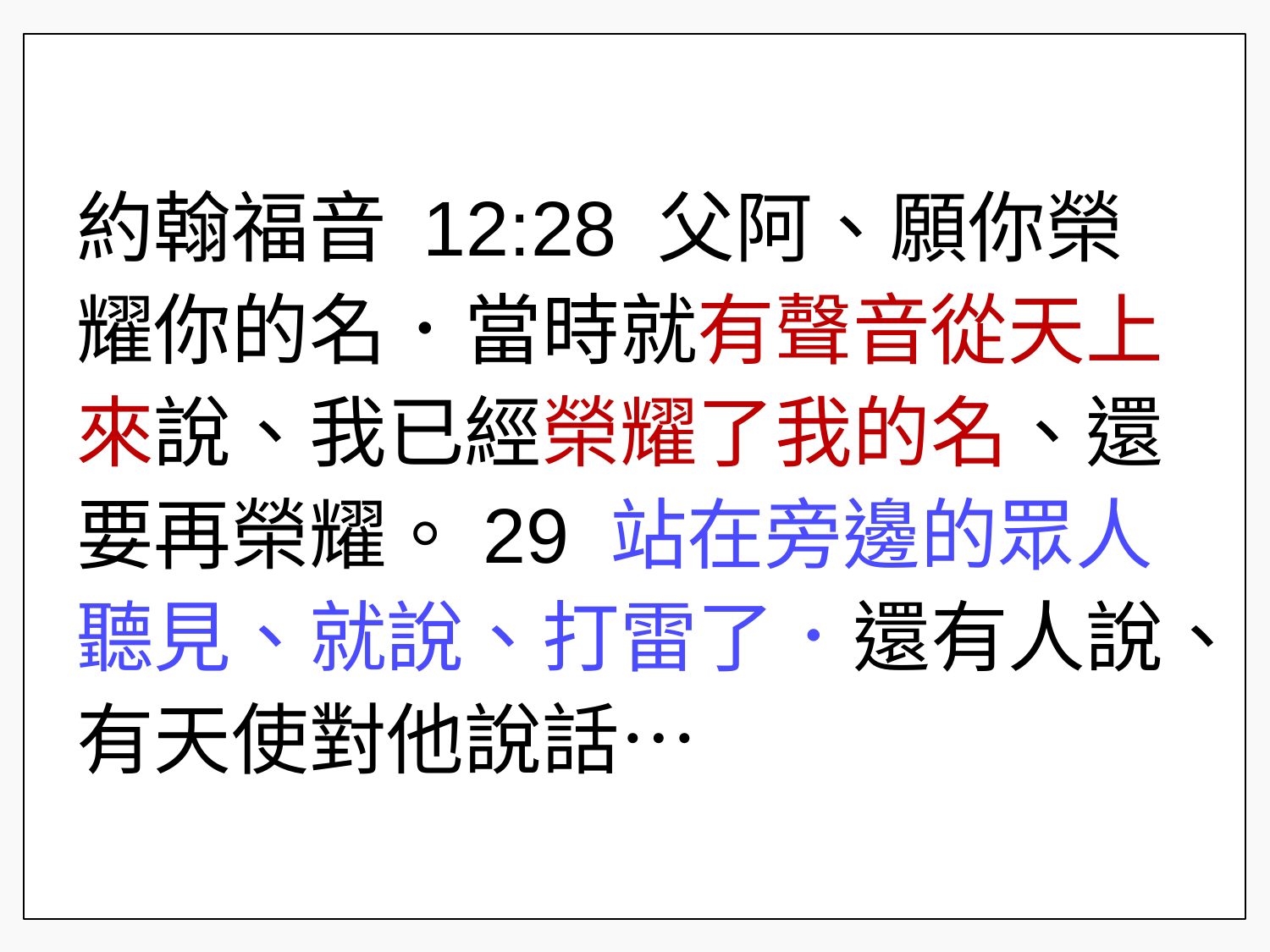

約翰福音 12:28 父阿、願你榮耀你的名．當時就有聲音從天上來說、我已經榮耀了我的名、還要再榮耀。29 站在旁邊的眾人聽見、就說、打雷了．還有人說、有天使對他說話…